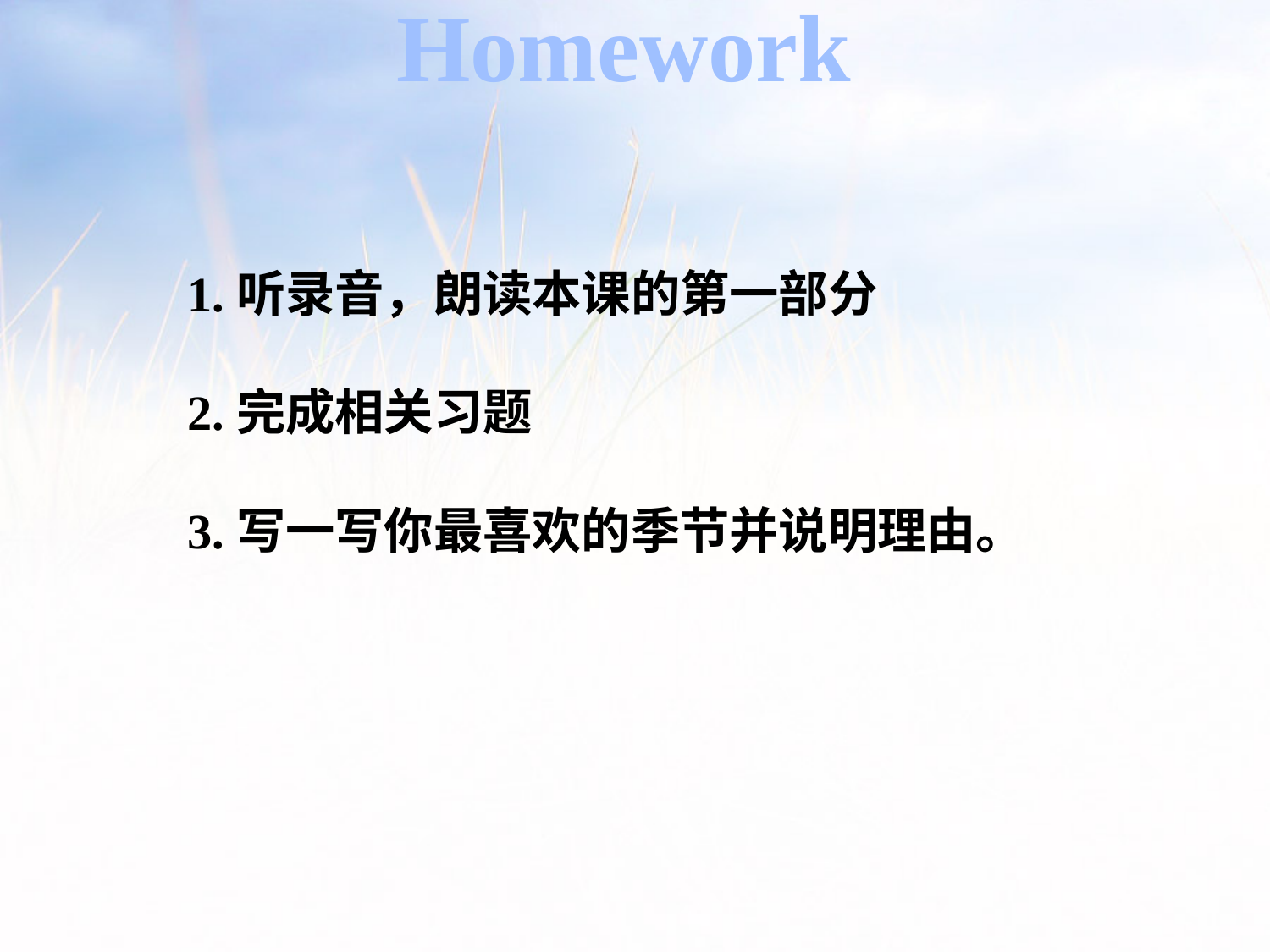

Homework
1.听录音，朗读本课的第一部分

2.完成相关习题

3.写一写你最喜欢的季节并说明理由。